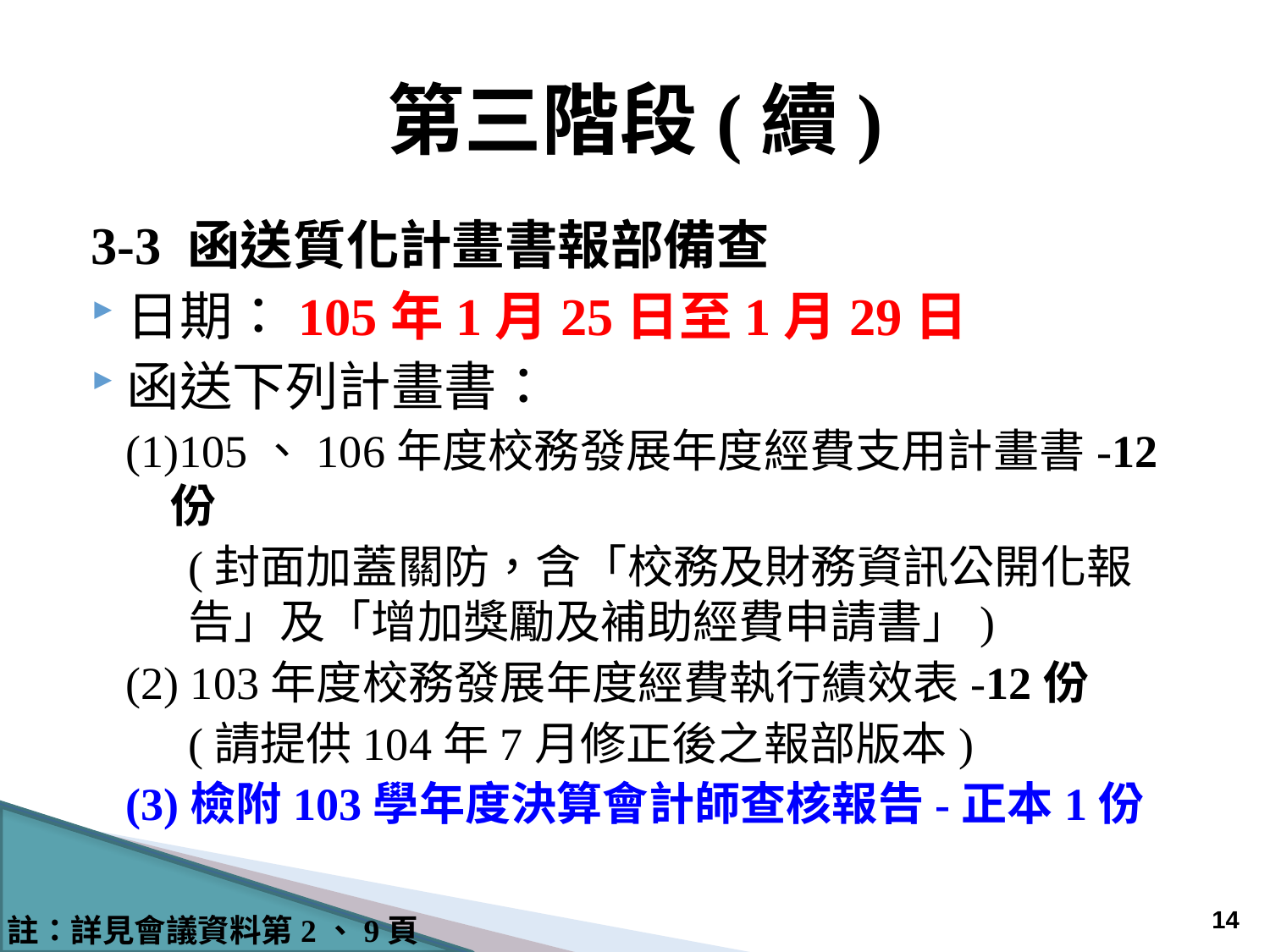

# 第三階段(續)
3-3 函送質化計畫書報部備查
日期：105年1月25日至1月29日
函送下列計畫書：
(1)105、106年度校務發展年度經費支用計畫書-12份
(封面加蓋關防，含「校務及財務資訊公開化報告」及「增加獎勵及補助經費申請書」)
(2) 103年度校務發展年度經費執行績效表-12份
(請提供104年7月修正後之報部版本)
(3)檢附103學年度決算會計師查核報告-正本1份
14
註：詳見會議資料第2、9頁